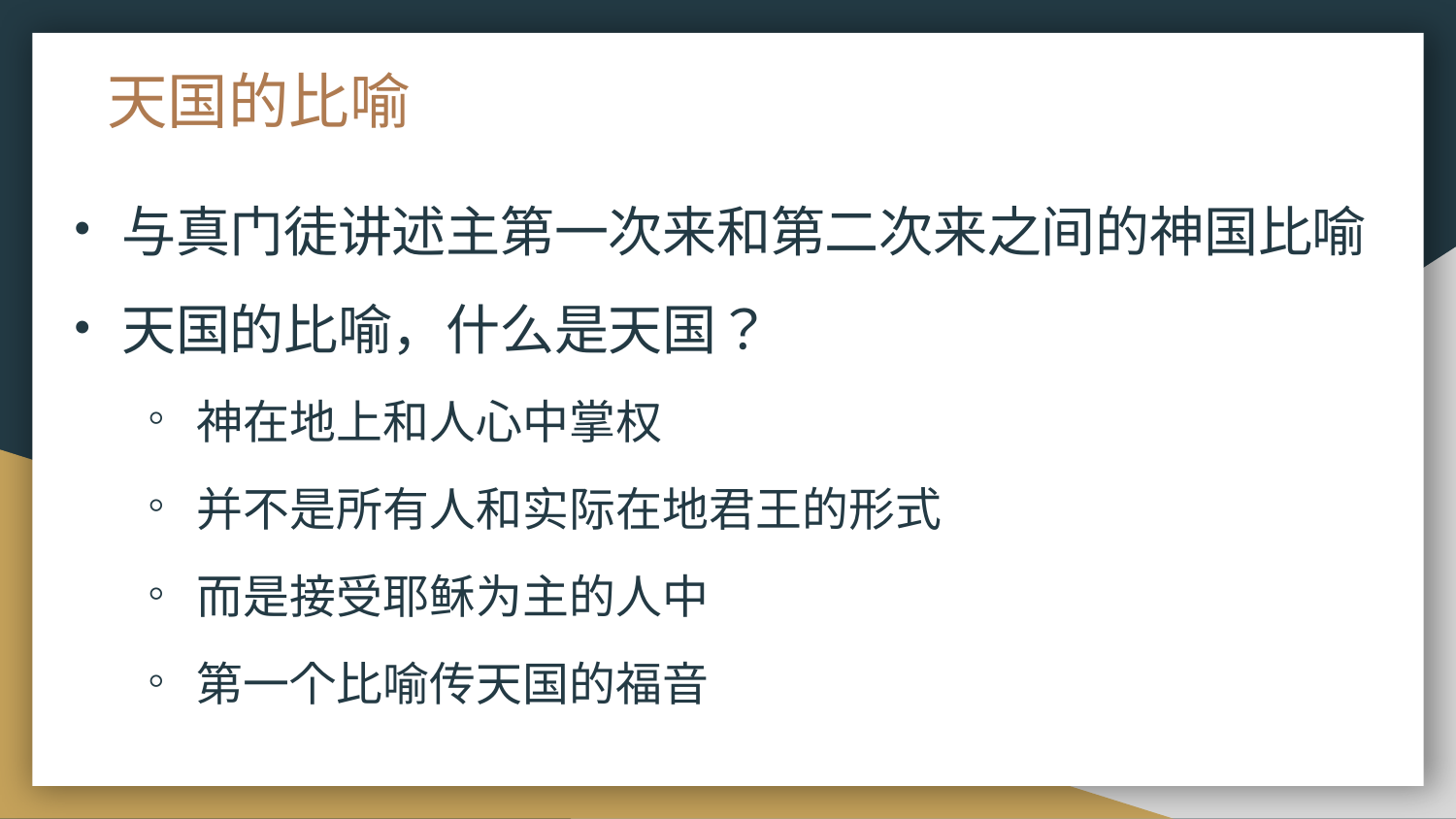

# 天国的比喻
与真门徒讲述主第一次来和第二次来之间的神国比喻
天国的比喻，什么是天国？
神在地上和人心中掌权
并不是所有人和实际在地君王的形式
而是接受耶稣为主的人中
第一个比喻传天国的福音